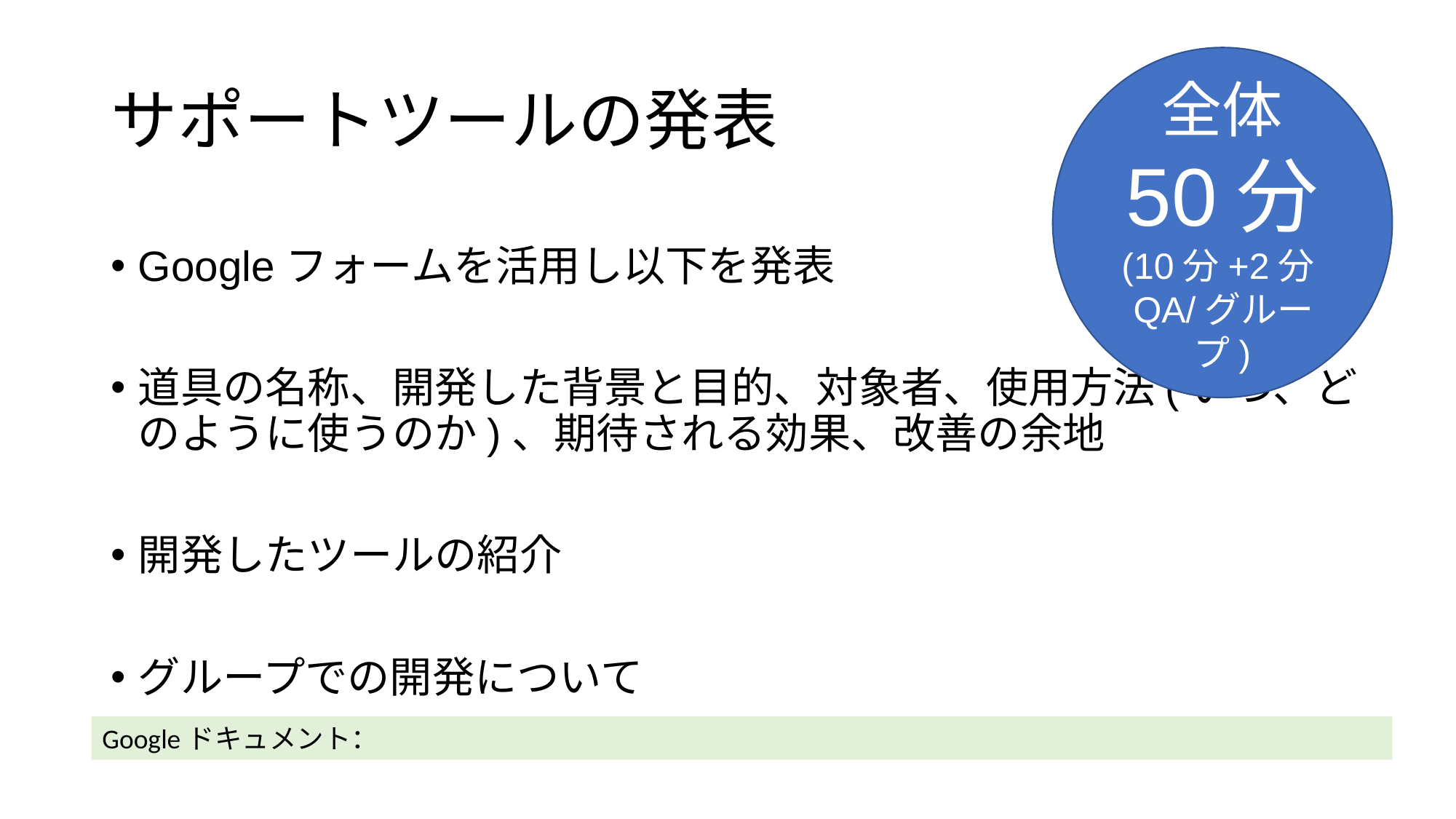

# サポートツールの発表
全体
50分
(10分+2分QA/グループ)
Googleフォームを活用し以下を発表

道具の名称、開発した背景と目的、対象者、使用方法(いつ、どのように使うのか)、期待される効果、改善の余地

開発したツールの紹介

グループでの開発について
Googleドキュメント：